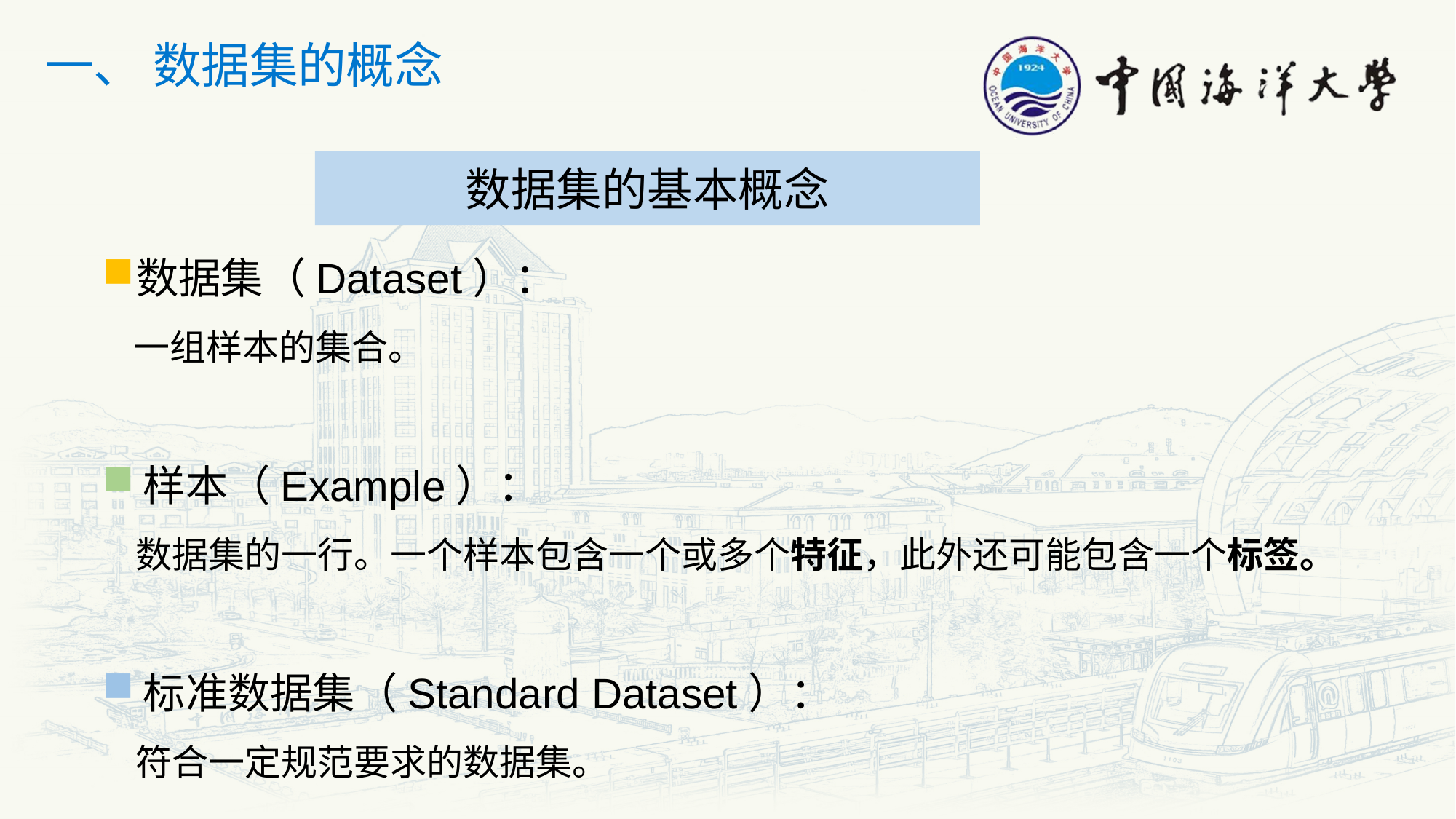

一、 数据集的概念
数据集的基本概念
数据集（Dataset）：
    一组样本的集合。

样本（Example）：
   数据集的一行。一个样本包含一个或多个特征，此外还可能包含一个标签。

标准数据集（Standard Dataset）：
   符合一定规范要求的数据集。